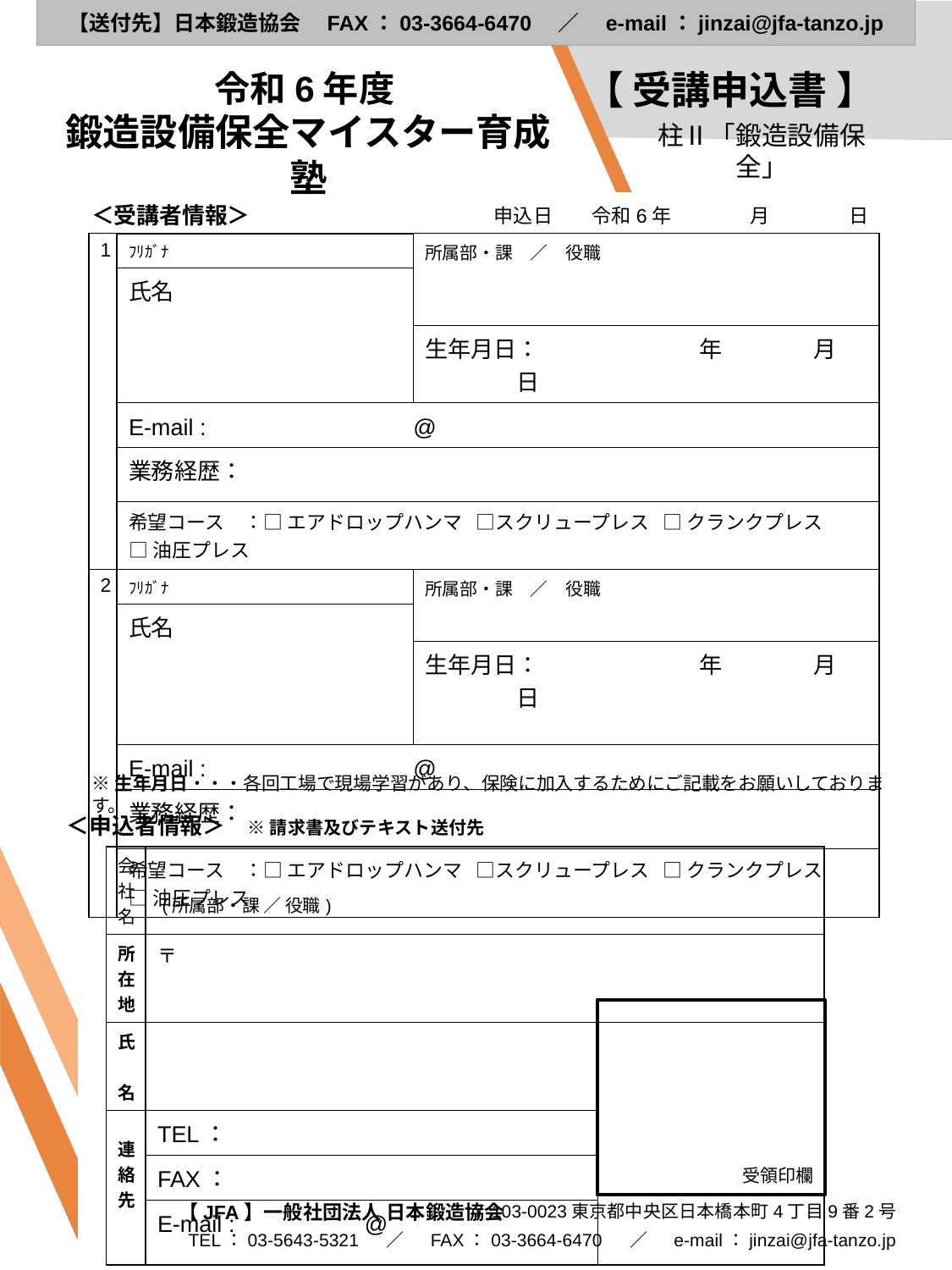

【送付先】日本鍛造協会　FAX：03-3664-6470　／　e-mail：jinzai@jfa-tanzo.jp
【 受講申込書 】
令和6年度
鍛造設備保全マイスター育成塾
柱Ⅱ「鍛造設備保全」
＜受講者情報＞
申込日　　令和6年　　　　月　　　　日
| 1 | ﾌﾘｶﾞﾅ | 所属部・課　／　役職 |
| --- | --- | --- |
|  | 氏名 |  |
|  |  | 生年月日：　　　　　　　年　　　　月　　　　　日 |
|  | E-mail : 　　　　 @ |  |
|  | 業務経歴： |  |
|  | 希望コース　：□ エアドロップハンマ □スクリュープレス □ クランクプレス　 　□ 油圧プレス |  |
| 2 | ﾌﾘｶﾞﾅ | 所属部・課　／　役職 |
|  | 氏名 |  |
|  |  | 生年月日：　　　　　　　年　　　　月　　　　　日 |
|  | E-mail : 　　　　 @ |  |
|  | 業務経歴： |  |
|  | 希望コース　：□ エアドロップハンマ □スクリュープレス □ クランクプレス　 　□ 油圧プレス |  |
※生年月日・・・各回工場で現場学習があり、保険に加入するためにご記載をお願いしております。

＜申込者情報＞　※ 請求書及びテキスト送付先

| 会社名 | (所属部・課 ／ 役職) |  |
| --- | --- | --- |
| 所在地 | 〒 |  |
| 氏　名 |  |  |
| 連絡先 | TEL： |  |
|  | FAX： |  |
|  | E-mail : 　 @ |  |

受領印欄
〒103-0023東京都中央区日本橋本町4丁目9番2号

　TEL：03-5643-5321 　／　 FAX：03-3664-6470 　／　 e-mail：jinzai@jfa-tanzo.jp
【JFA】一般社団法人 日本鍛造協会